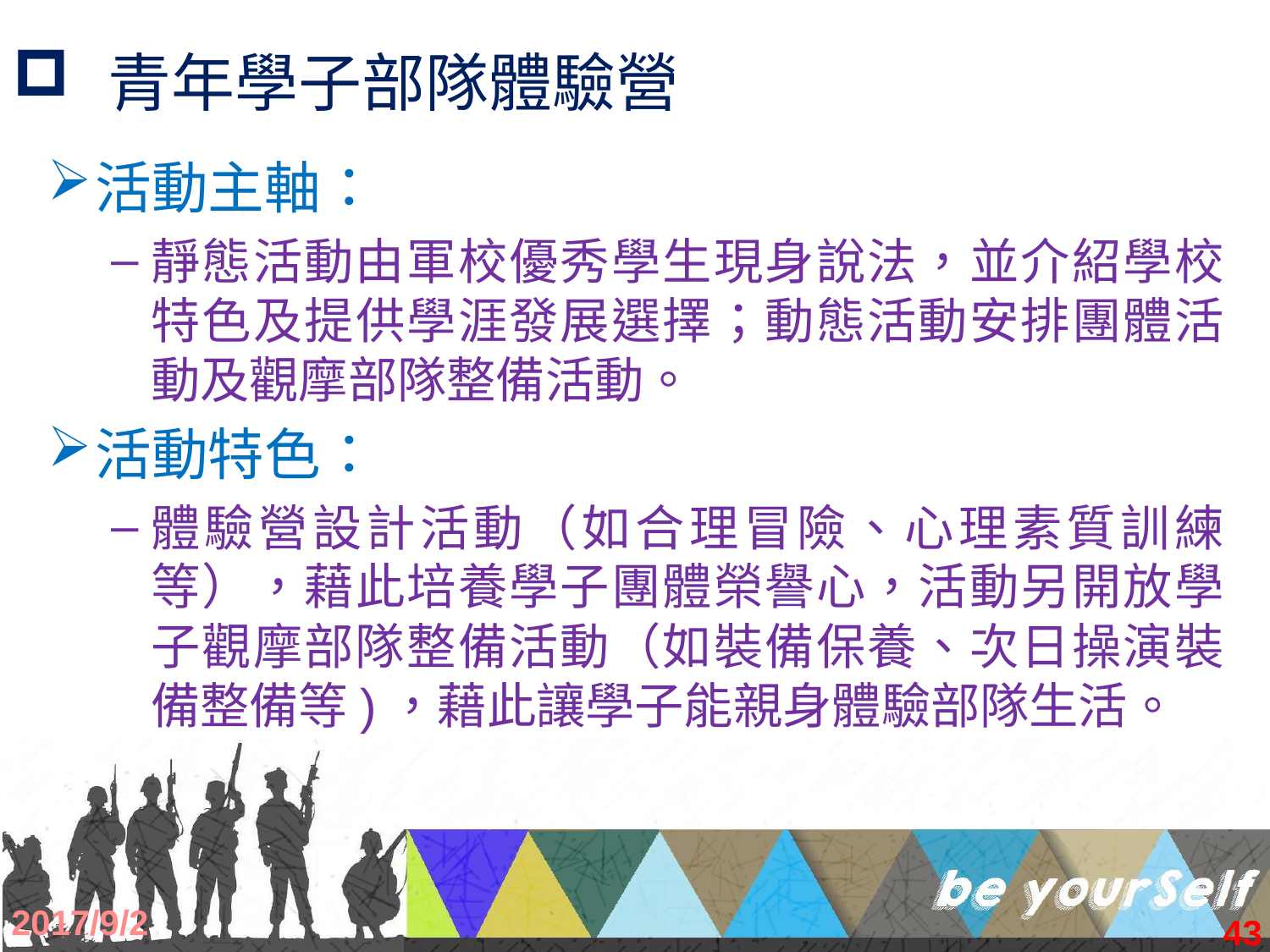

# 青年學子部隊體驗營
活動主軸：
靜態活動由軍校優秀學生現身說法，並介紹學校特色及提供學涯發展選擇；動態活動安排團體活動及觀摩部隊整備活動。
活動特色：
體驗營設計活動（如合理冒險、心理素質訓練等），藉此培養學子團體榮譽心，活動另開放學子觀摩部隊整備活動（如裝備保養、次日操演裝備整備等)，藉此讓學子能親身體驗部隊生活。

2017/9/2
43